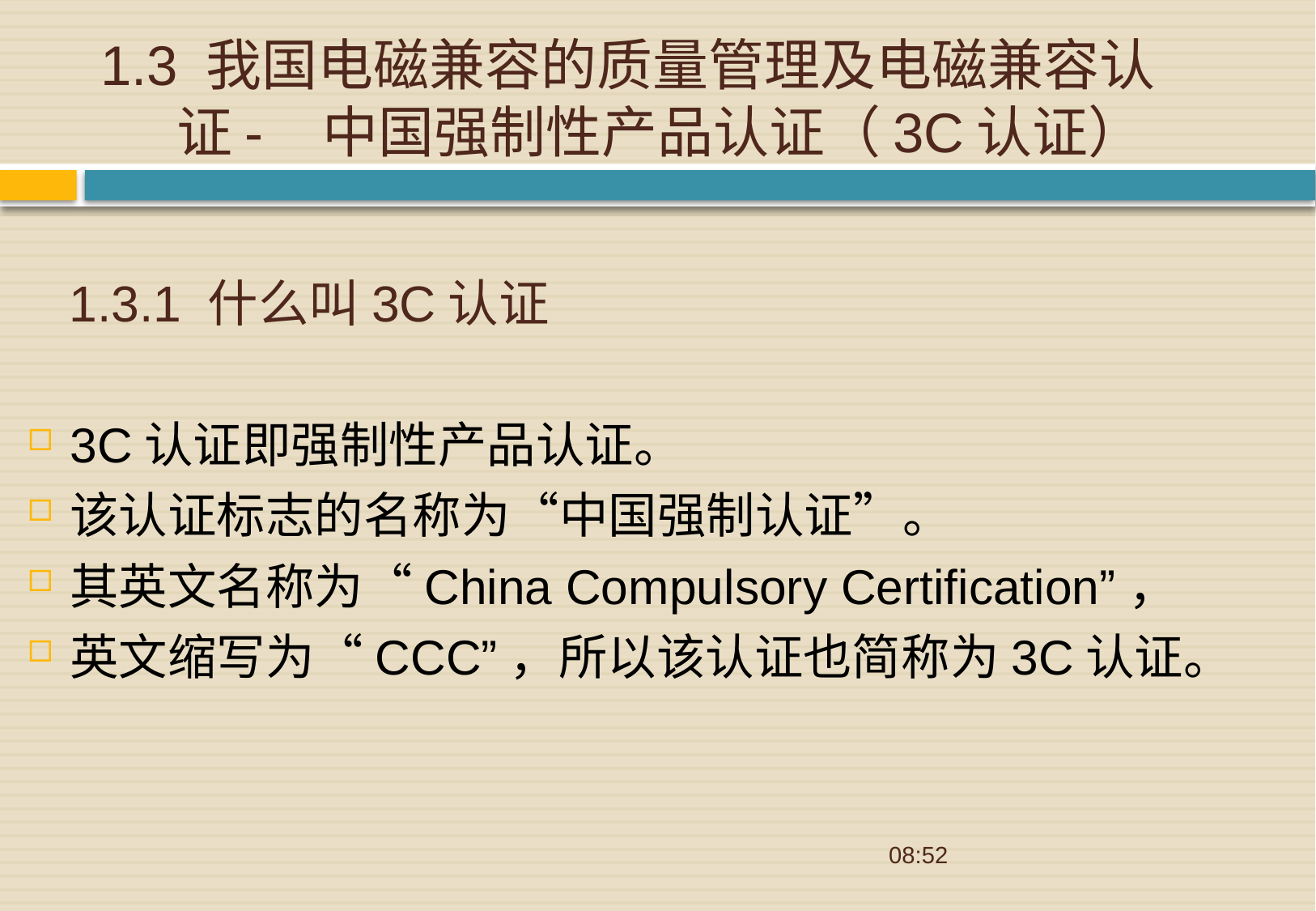

# 1.3 我国电磁兼容的质量管理及电磁兼容认证-   中国强制性产品认证（3C认证）
   1.3.1 什么叫3C认证

3C认证即强制性产品认证。
该认证标志的名称为“中国强制认证”。
其英文名称为“China Compulsory Certification”，
英文缩写为“CCC”，所以该认证也简称为3C认证。
08:52